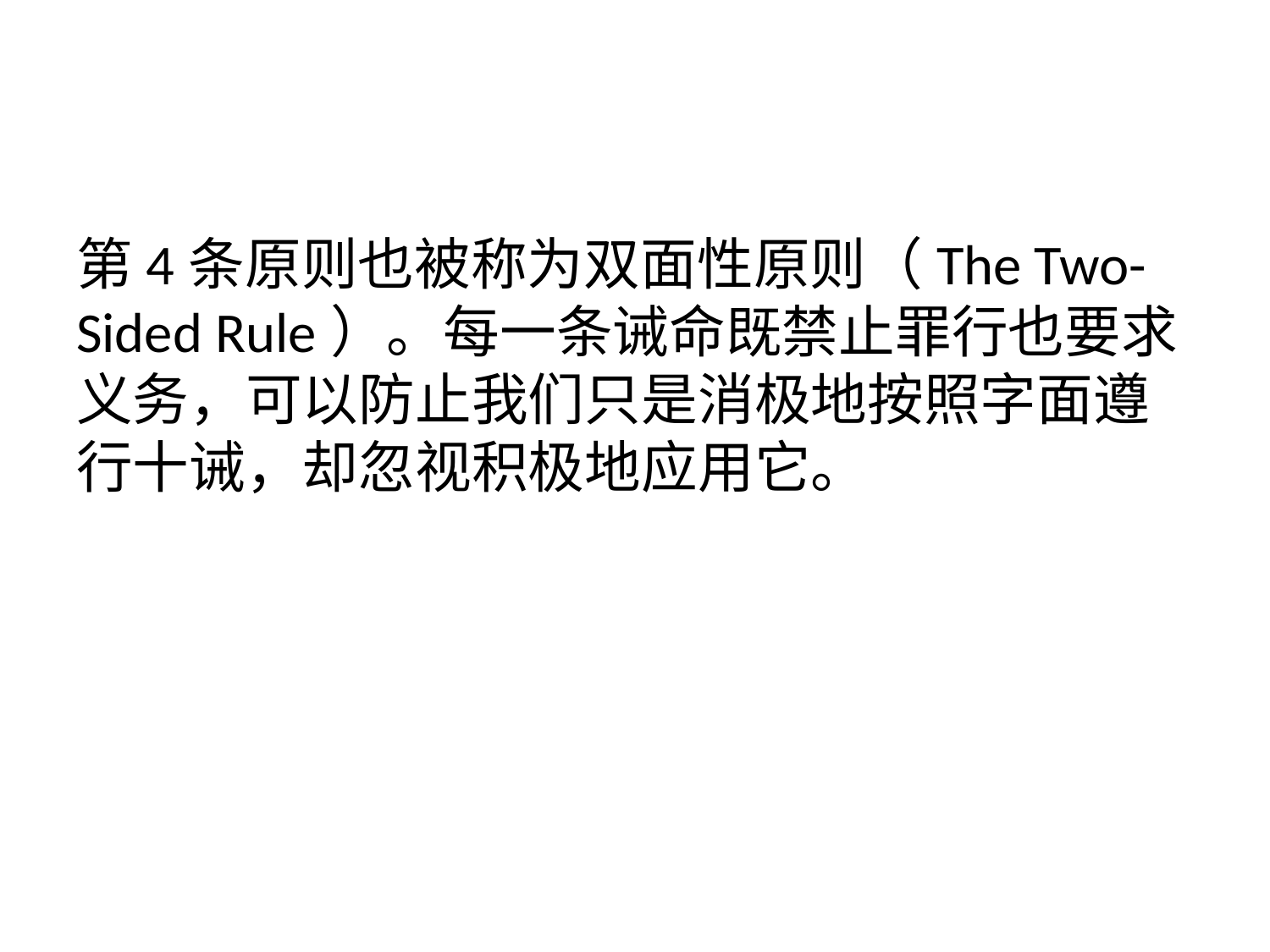

#
第4条原则也被称为双面性原则（The Two-Sided Rule）。每一条诫命既禁止罪行也要求义务，可以防止我们只是消极地按照字面遵行十诫，却忽视积极地应用它。